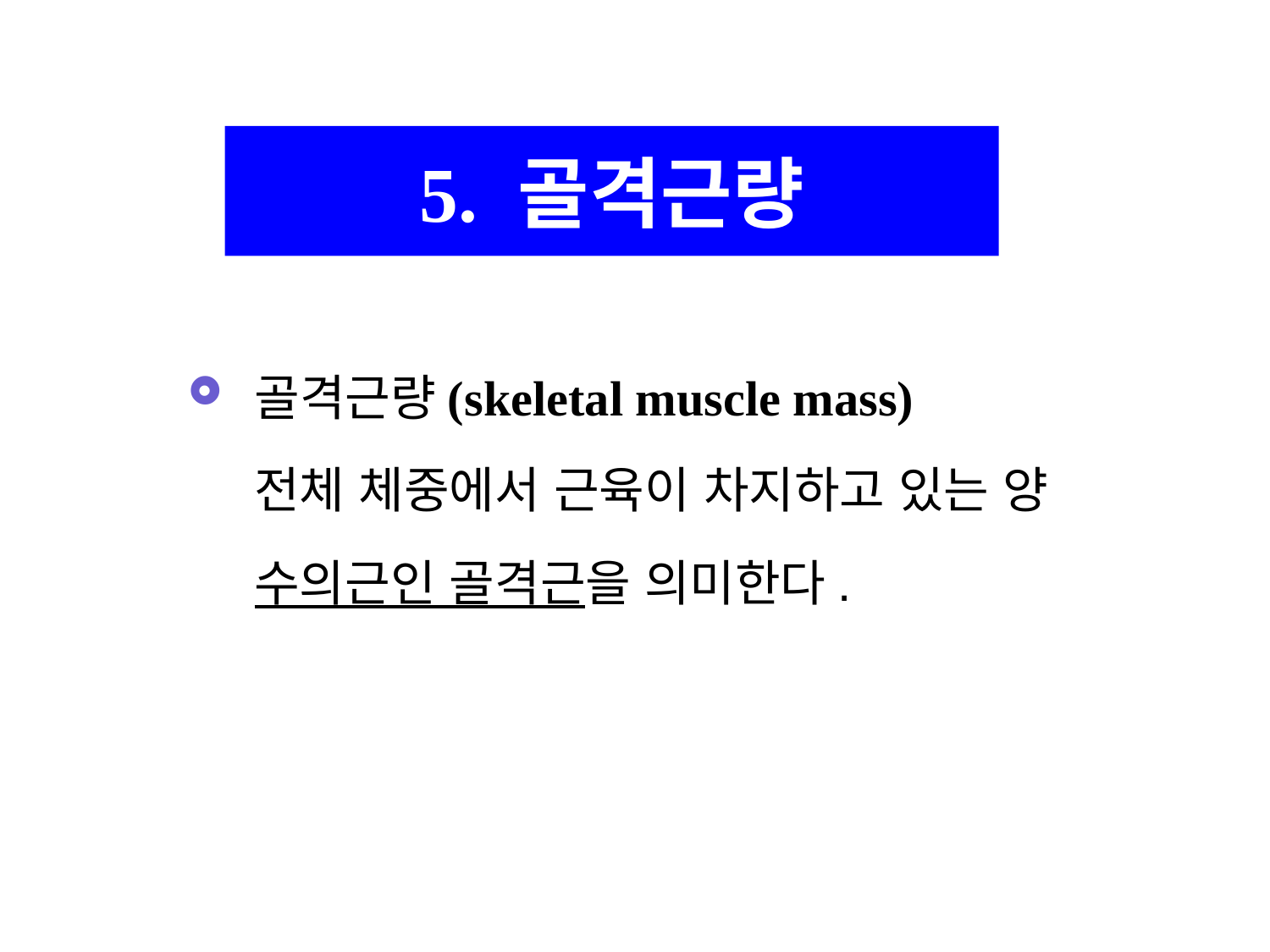

5. 골격근량
골격근량(skeletal muscle mass)
    전체 체중에서 근육이 차지하고 있는 양
    수의근인 골격근을 의미한다.